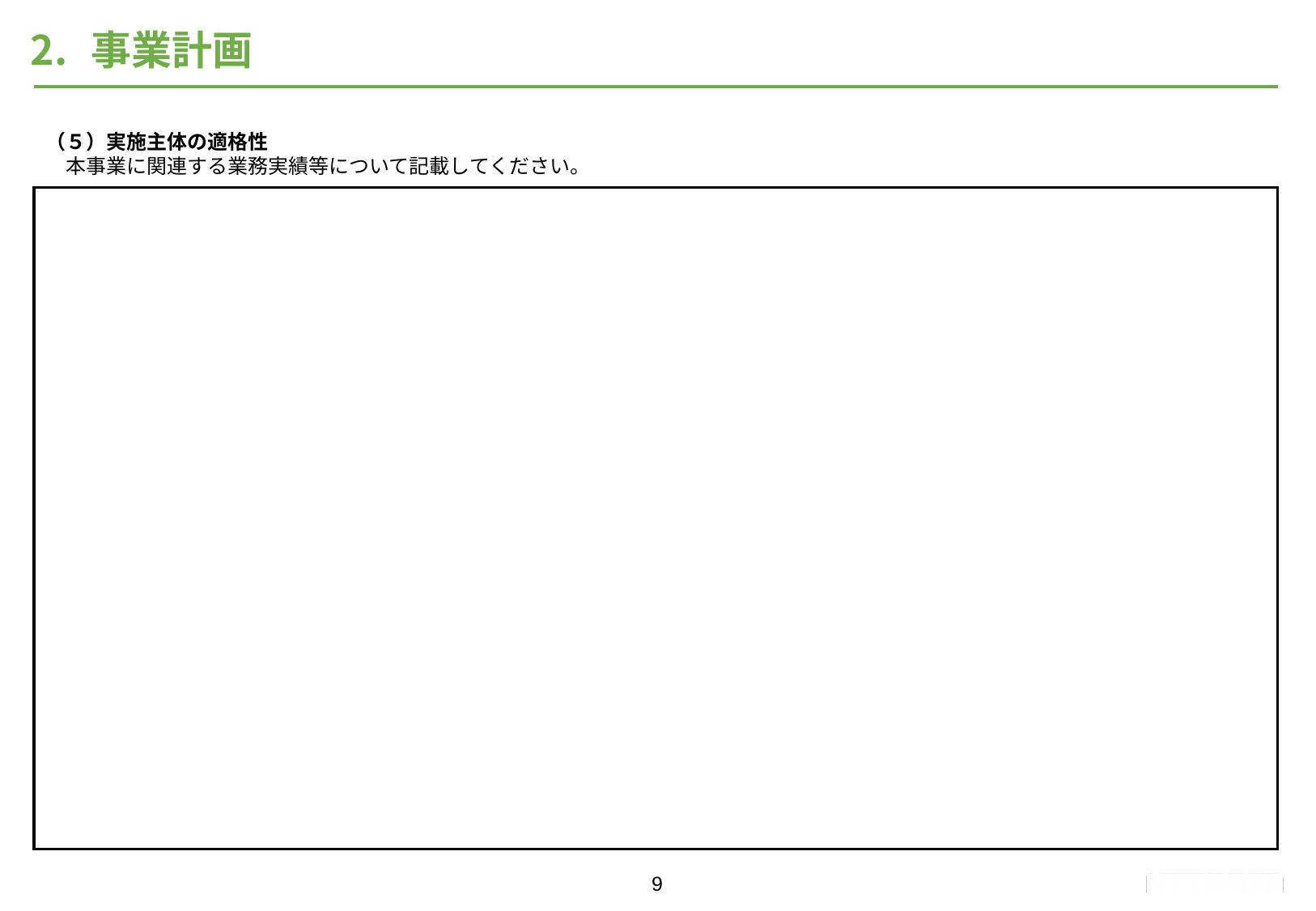

# 事業計画
記入時の注意事項
（５）実施主体の適格性
　本事業に関連する業務実績等について記載してください。
過去の類似・関連事業の実績、実施内容等（事例等）を記載してください。